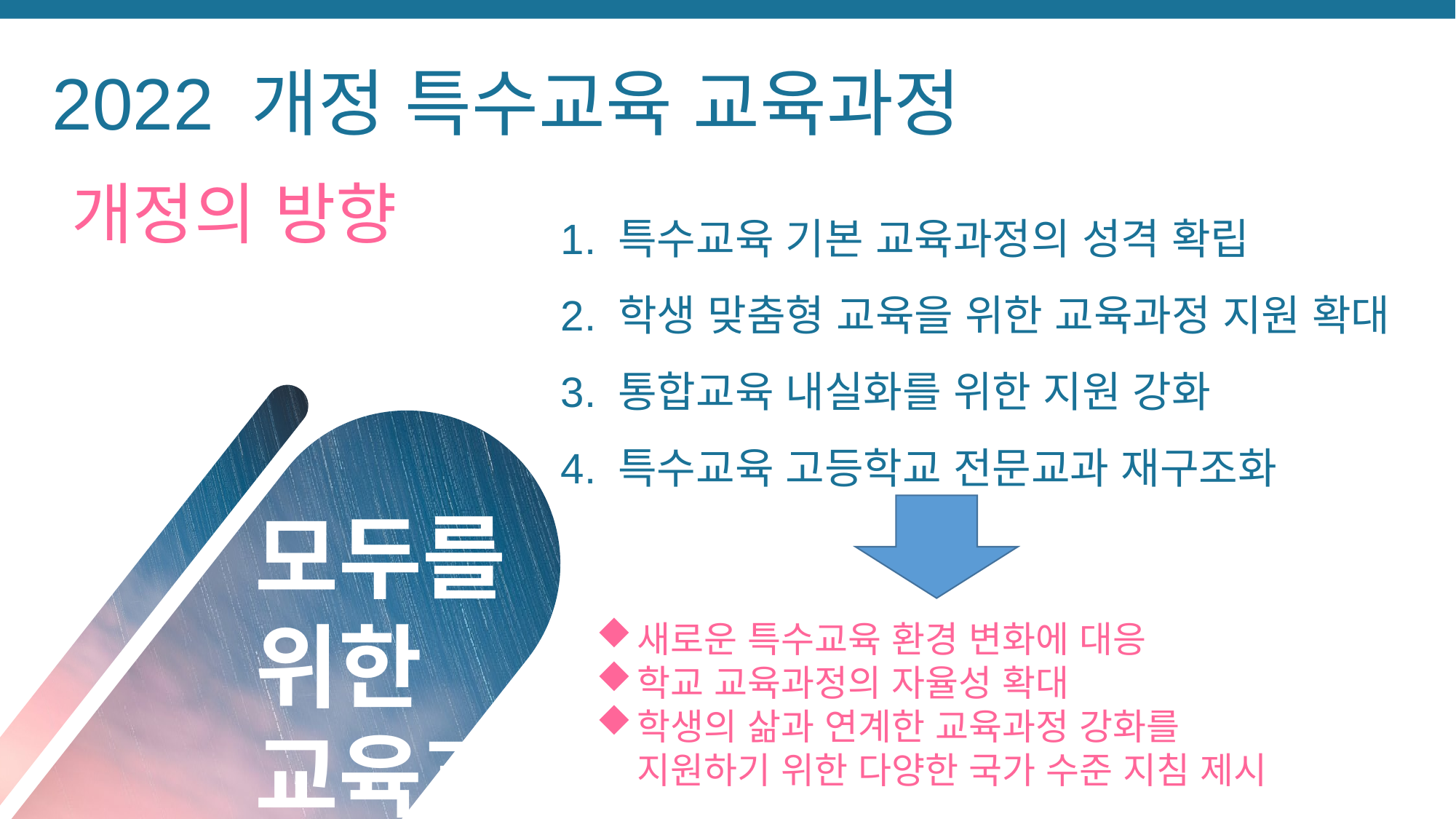

2022 개정 특수교육 교육과정
개정의 방향
1. 특수교육 기본 교육과정의 성격 확립
2. 학생 맞춤형 교육을 위한 교육과정 지원 확대
3. 통합교육 내실화를 위한 지원 강화
4. 특수교육 고등학교 전문교과 재구조화

모두를 위한
교육과정
강화

새로운 특수교육 환경 변화에 대응
학교 교육과정의 자율성 확대
학생의 삶과 연계한 교육과정 강화를 지원하기 위한 다양한 국가 수준 지침 제시